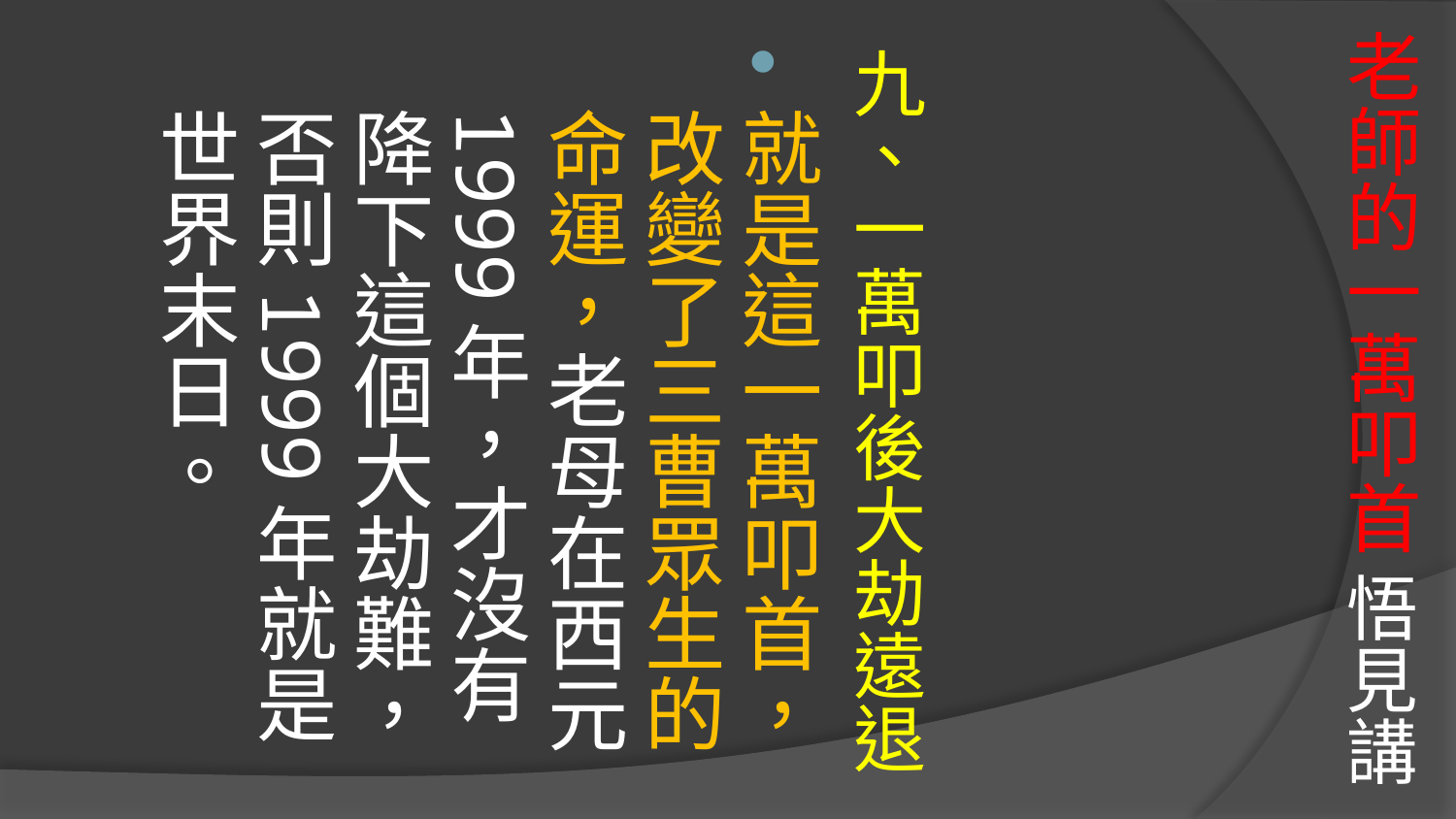

# 老師的一萬叩首 悟見講
九、一萬叩後大劫遠退
就是這一萬叩首，改變了三曹眾生的命運，老母在西元1999年，才沒有降下這個大劫難，否則1999年就是世界末日。